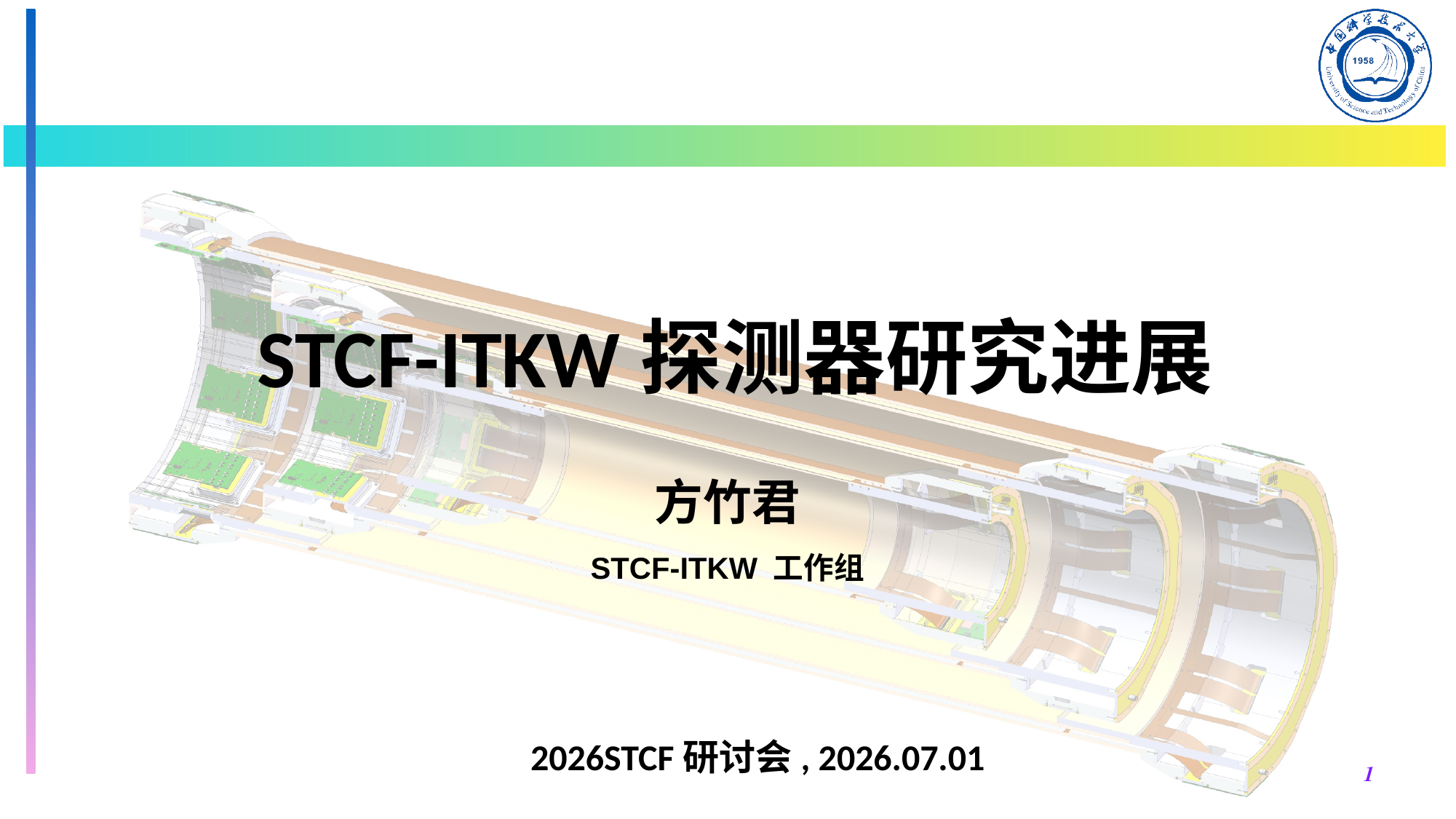

# STCF-ITKW探测器研究进展
方竹君
STCF-ITKW 工作组
　2026STCF研讨会, 2026.07.01